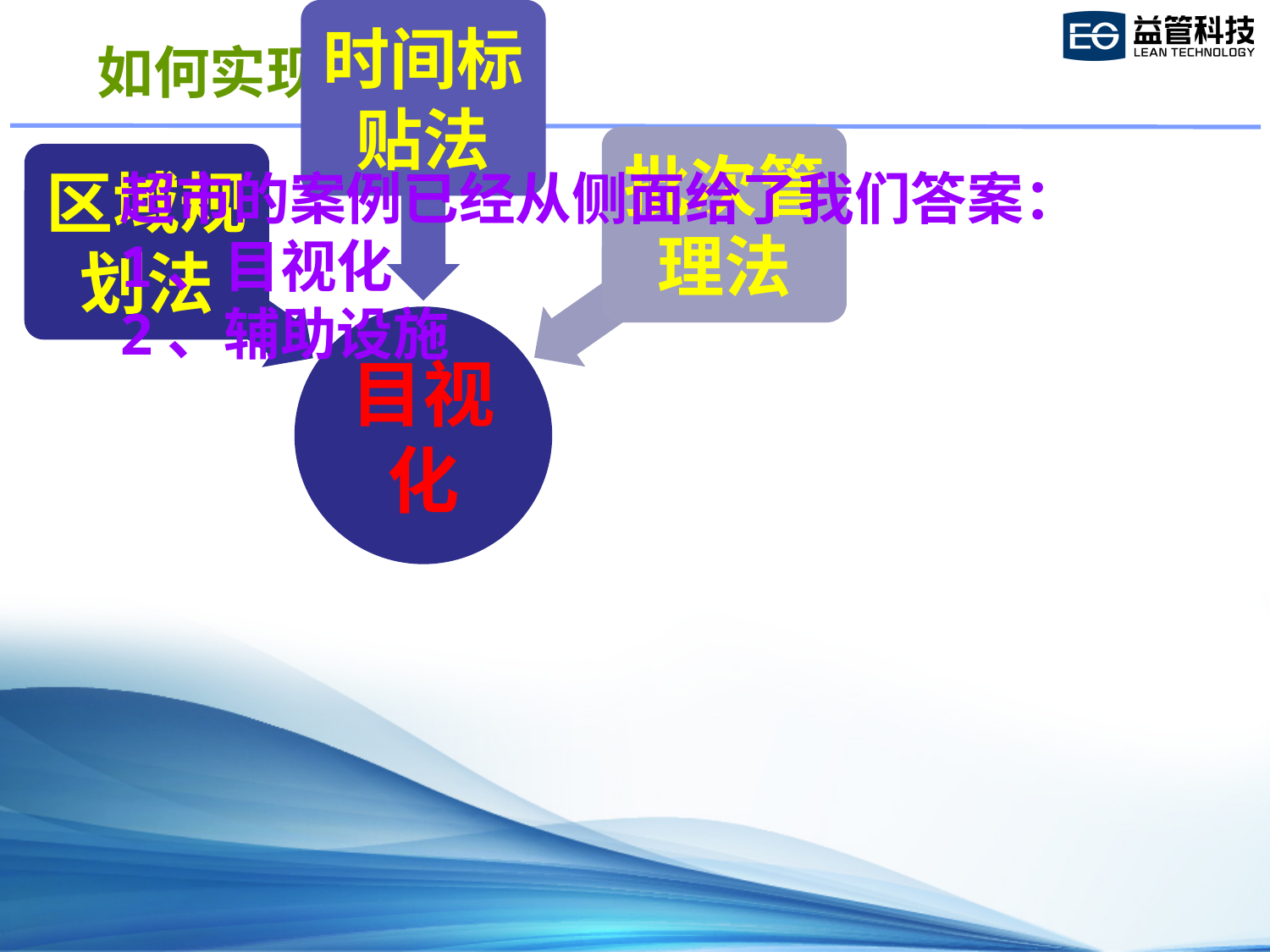

如何实现先进先出

超市的案例已经从侧面给了我们答案：
1、目视化
2、辅助设施
目视化
区域规划法
时间标贴法
批次管理法